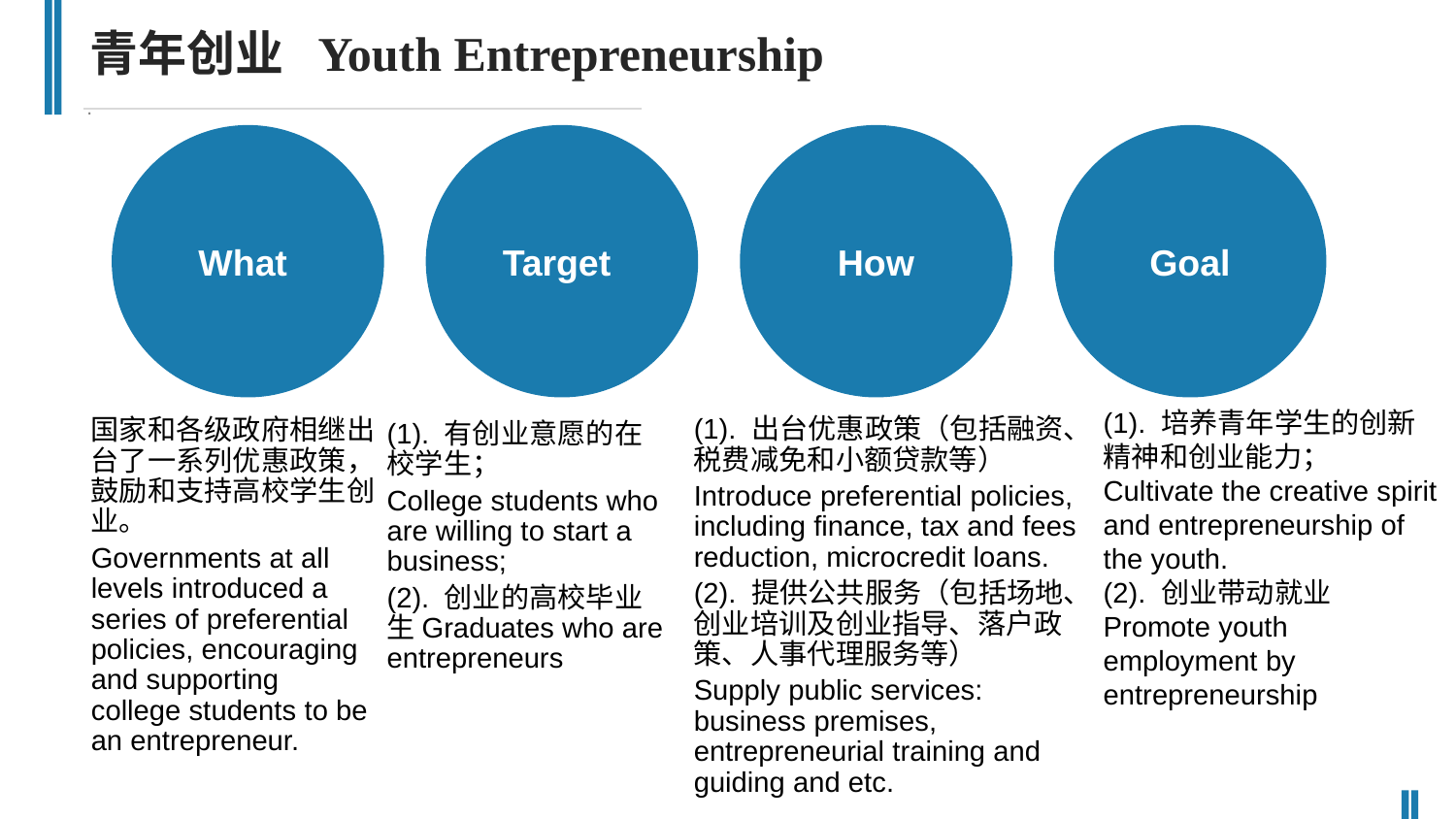

青年创业  Youth Entrepreneurship

.
What
Target
How
Goal
(1). 培养青年学生的创新精神和创业能力；
Cultivate the creative spirit and entrepreneurship of the youth.
(2). 创业带动就业
Promote youth employment by entrepreneurship
(1). 出台优惠政策（包括融资、税费减免和小额贷款等）
Introduce preferential policies, including finance, tax and fees reduction, microcredit loans.
(2). 提供公共服务（包括场地、创业培训及创业指导、落户政策、人事代理服务等）
Supply public services: business premises, entrepreneurial training and guiding and etc.
国家和各级政府相继出台了一系列优惠政策，鼓励和支持高校学生创业。
Governments at all levels introduced a series of preferential policies, encouraging and supporting college students to be an entrepreneur.
(1). 有创业意愿的在校学生；
College students who are willing to start a business;
(2). 创业的高校毕业生Graduates who are entrepreneurs